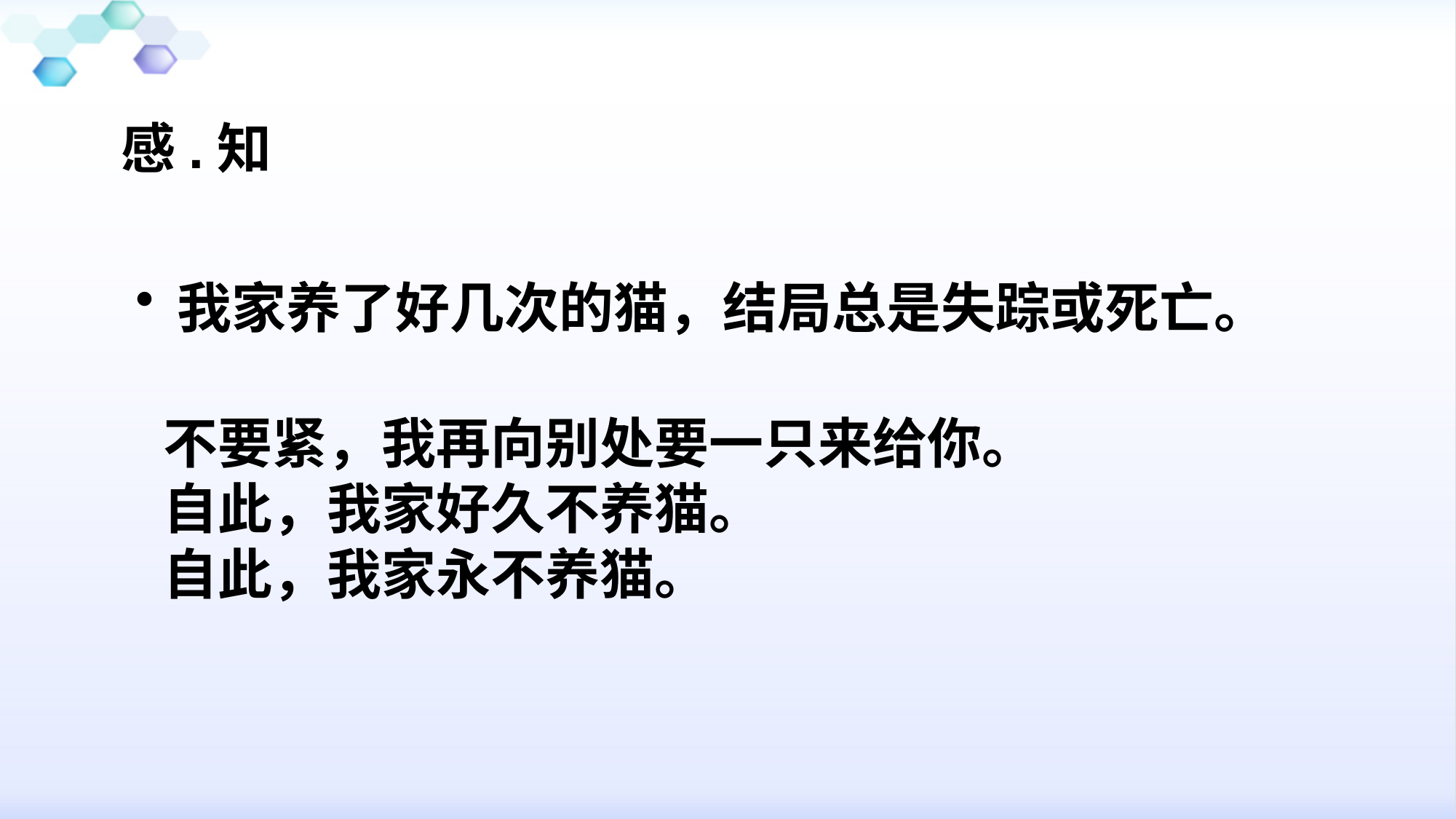

# 感.知
我家养了好几次的猫，结局总是失踪或死亡。

不要紧，我再向别处要一只来给你。
自此，我家好久不养猫。
自此，我家永不养猫。